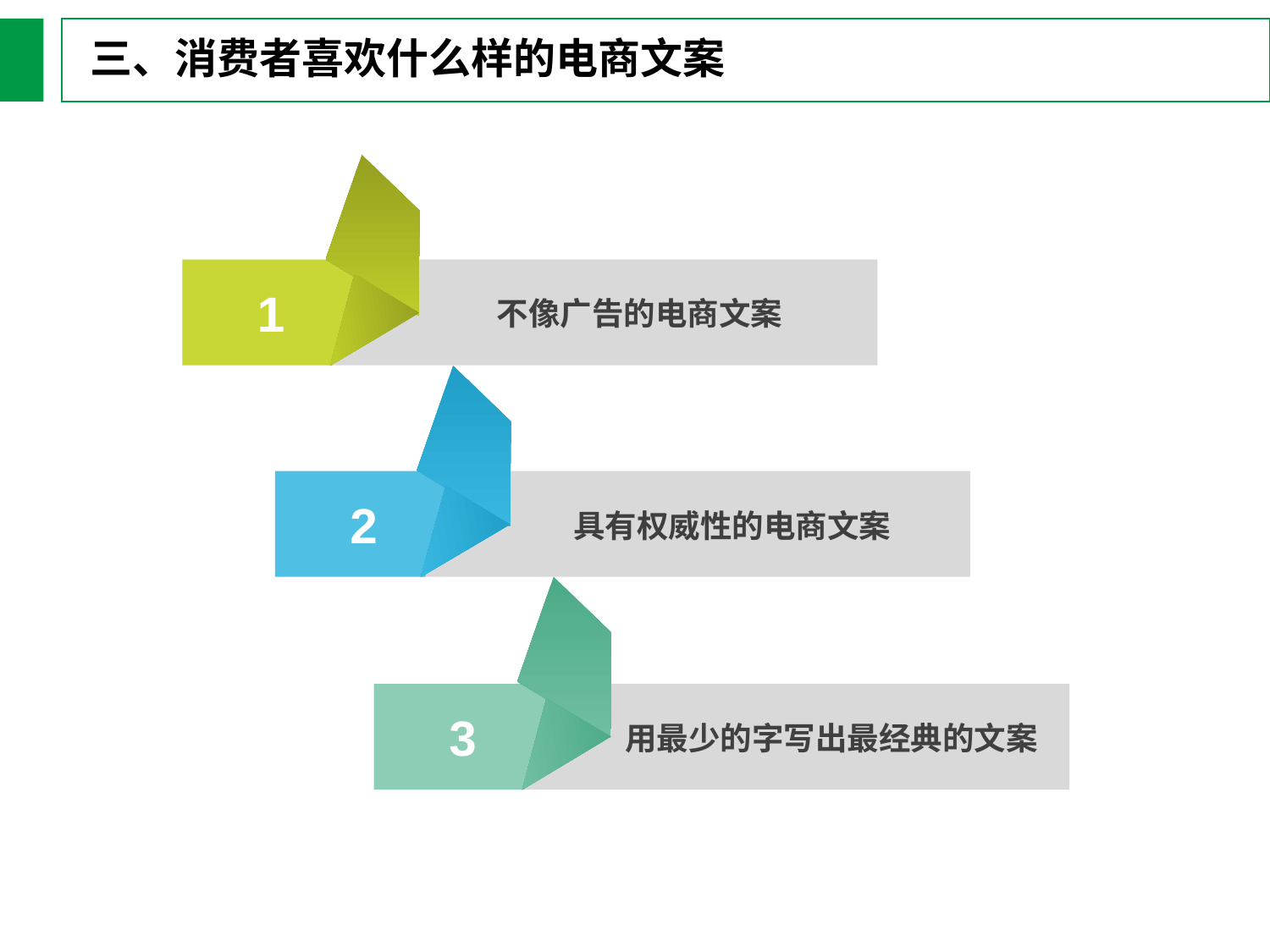

三、消费者喜欢什么样的电商文案

1
            不像广告的电商文案

2
            具有权威性的电商文案

3
            用最少的字写出最经典的文案